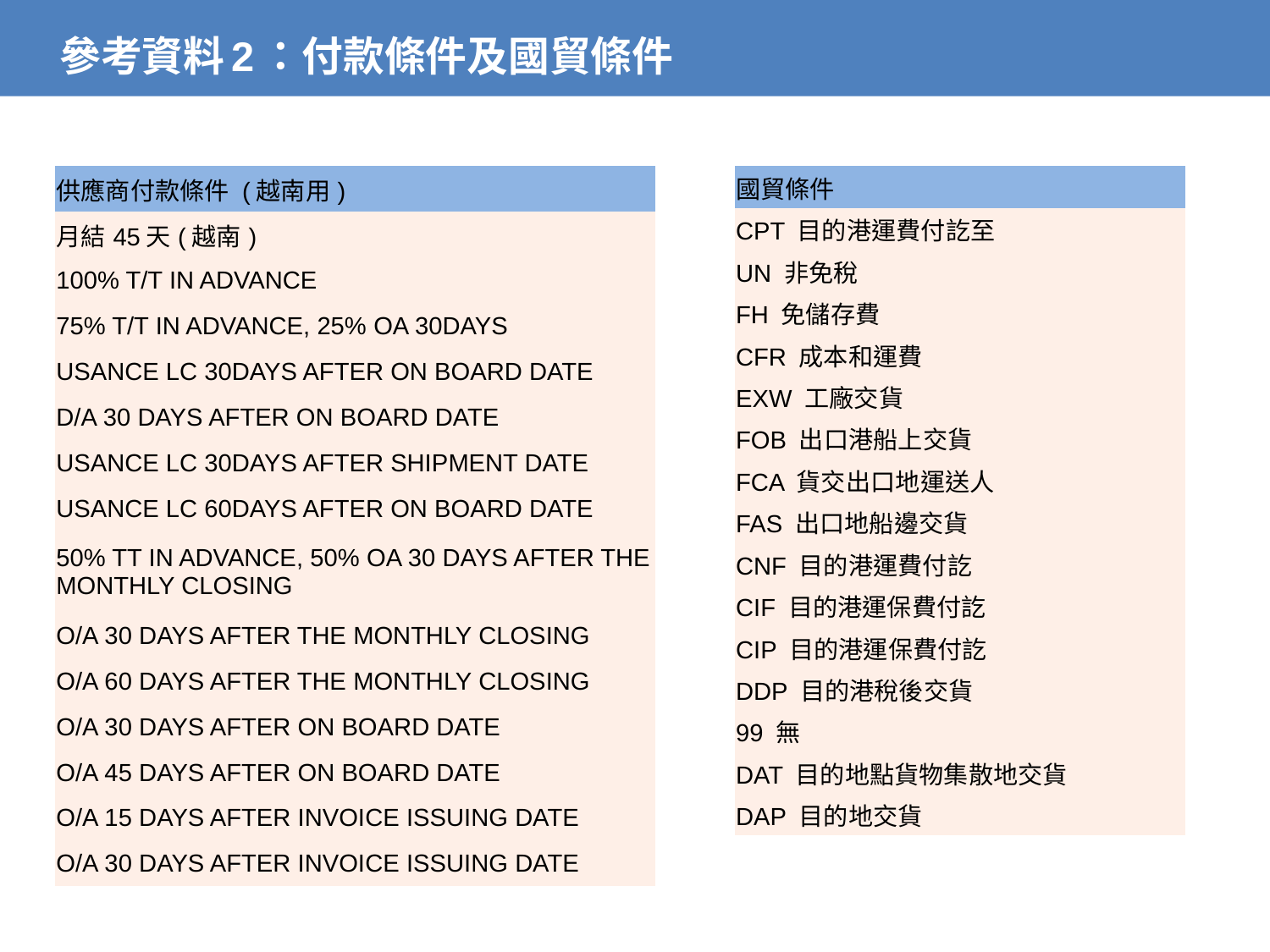

# 參考資料2：付款條件及國貿條件
| 國貿條件 |
| --- |
| CPT 目的港運費付訖至 |
| UN 非免稅 |
| FH 免儲存費 |
| CFR 成本和運費 |
| EXW 工廠交貨 |
| FOB 出口港船上交貨 |
| FCA 貨交出口地運送人 |
| FAS 出口地船邊交貨 |
| CNF 目的港運費付訖 |
| CIF 目的港運保費付訖 |
| CIP 目的港運保費付訖 |
| DDP 目的港稅後交貨 |
| 99 無 |
| DAT 目的地點貨物集散地交貨 |
| DAP 目的地交貨 |
| 供應商付款條件 (越南用) |
| --- |
| 月結45天(越南) |
| 100% T/T IN ADVANCE |
| 75% T/T IN ADVANCE, 25% OA 30DAYS |
| USANCE LC 30DAYS AFTER ON BOARD DATE |
| D/A 30 DAYS AFTER ON BOARD DATE |
| USANCE LC 30DAYS AFTER SHIPMENT DATE |
| USANCE LC 60DAYS AFTER ON BOARD DATE |
| 50% TT IN ADVANCE, 50% OA 30 DAYS AFTER THE MONTHLY CLOSING |
| O/A 30 DAYS AFTER THE MONTHLY CLOSING |
| O/A 60 DAYS AFTER THE MONTHLY CLOSING |
| O/A 30 DAYS AFTER ON BOARD DATE |
| O/A 45 DAYS AFTER ON BOARD DATE |
| O/A 15 DAYS AFTER INVOICE ISSUING DATE |
| O/A 30 DAYS AFTER INVOICE ISSUING DATE |